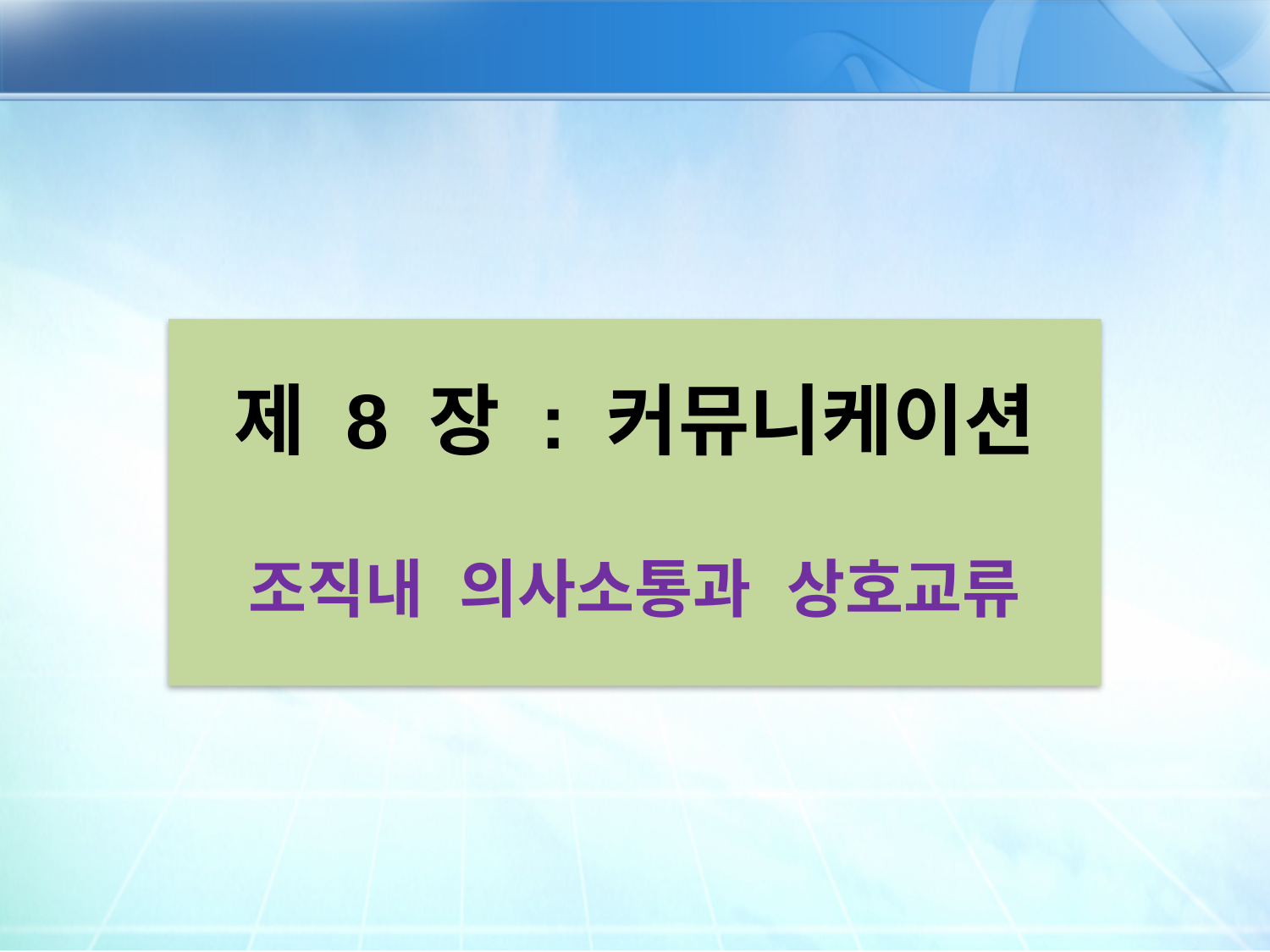

제 8 장 : 커뮤니케이션

조직내  의사소통과  상호교류